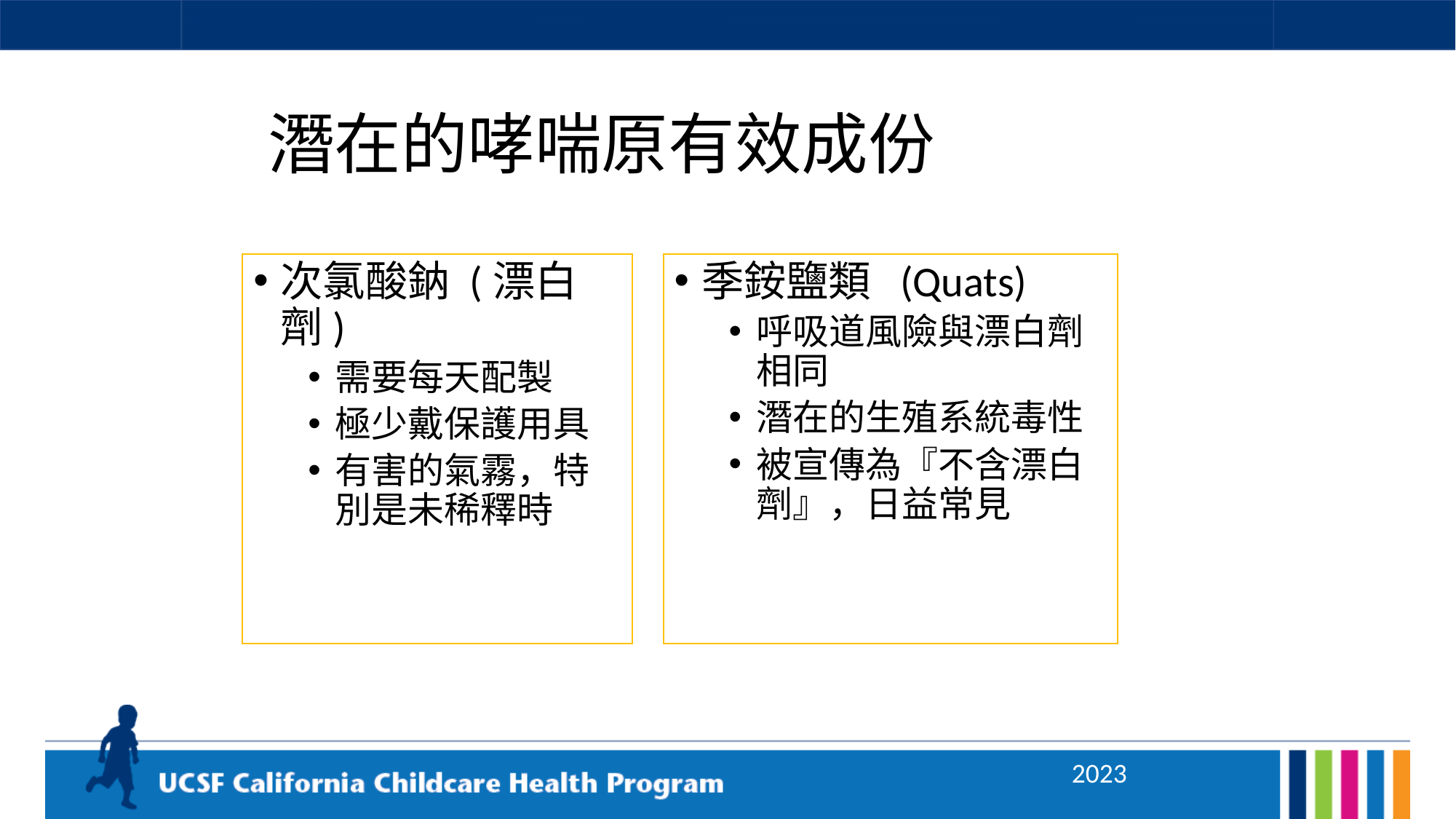

# 潛在的哮喘原有效成份
次氯酸鈉 (漂白劑)
需要每天配製
極少戴保護用具
有害的氣霧，特別是未稀釋時
季銨鹽類  (Quats)
呼吸道風險與漂白劑相同
潛在的生殖系統毒性
被宣傳為『不含漂白劑』，日益常見
2023